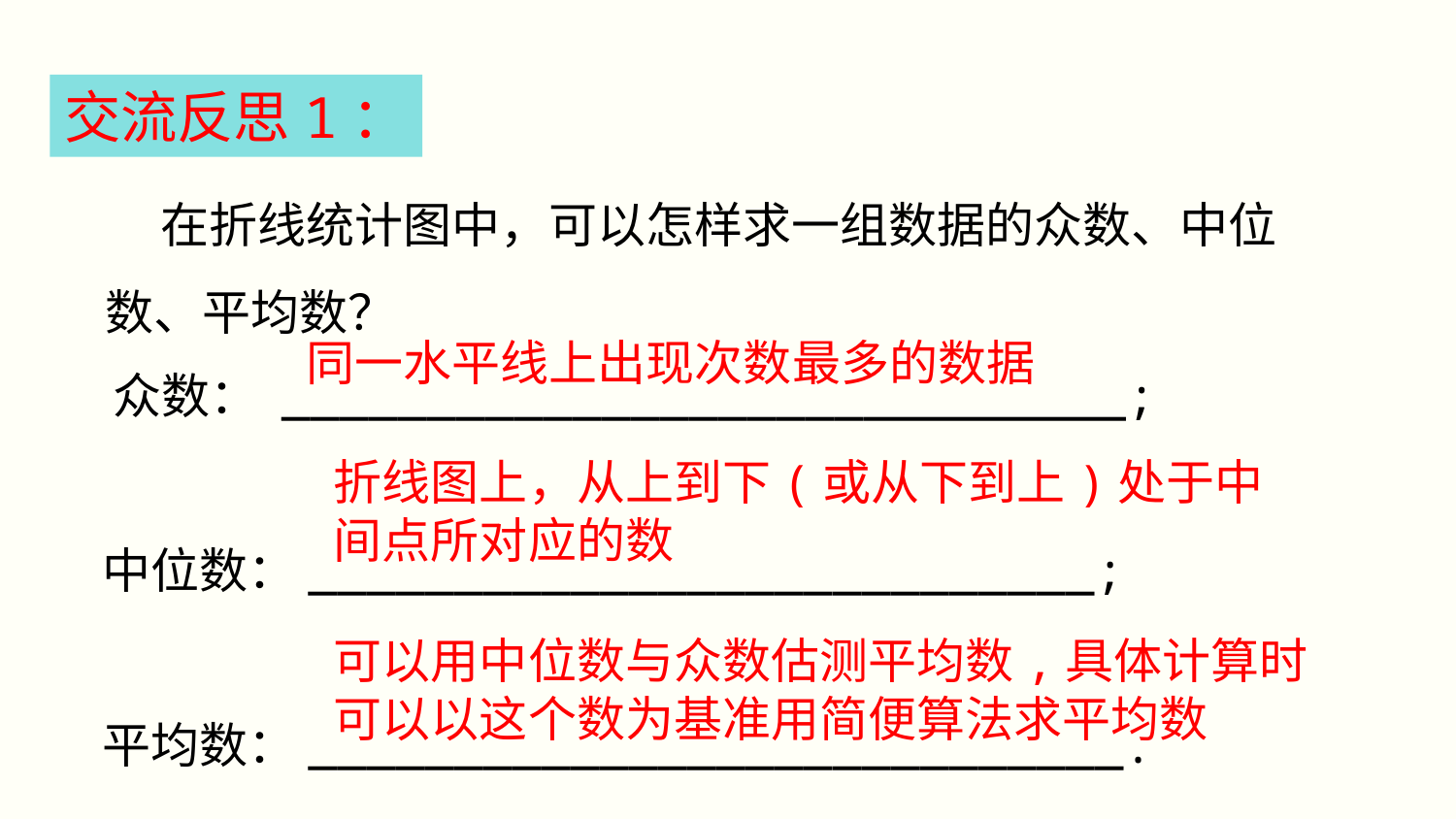

交流反思1：
    在折线统计图中，可以怎样求一组数据的众数、中位数、平均数？

   众数： _____________________________;

  中位数：___________________________;

  平均数：____________________________.

同一水平线上出现次数最多的数据
折线图上，从上到下(或从下到上)处于中间点所对应的数
可以用中位数与众数估测平均数,具体计算时可以以这个数为基准用简便算法求平均数